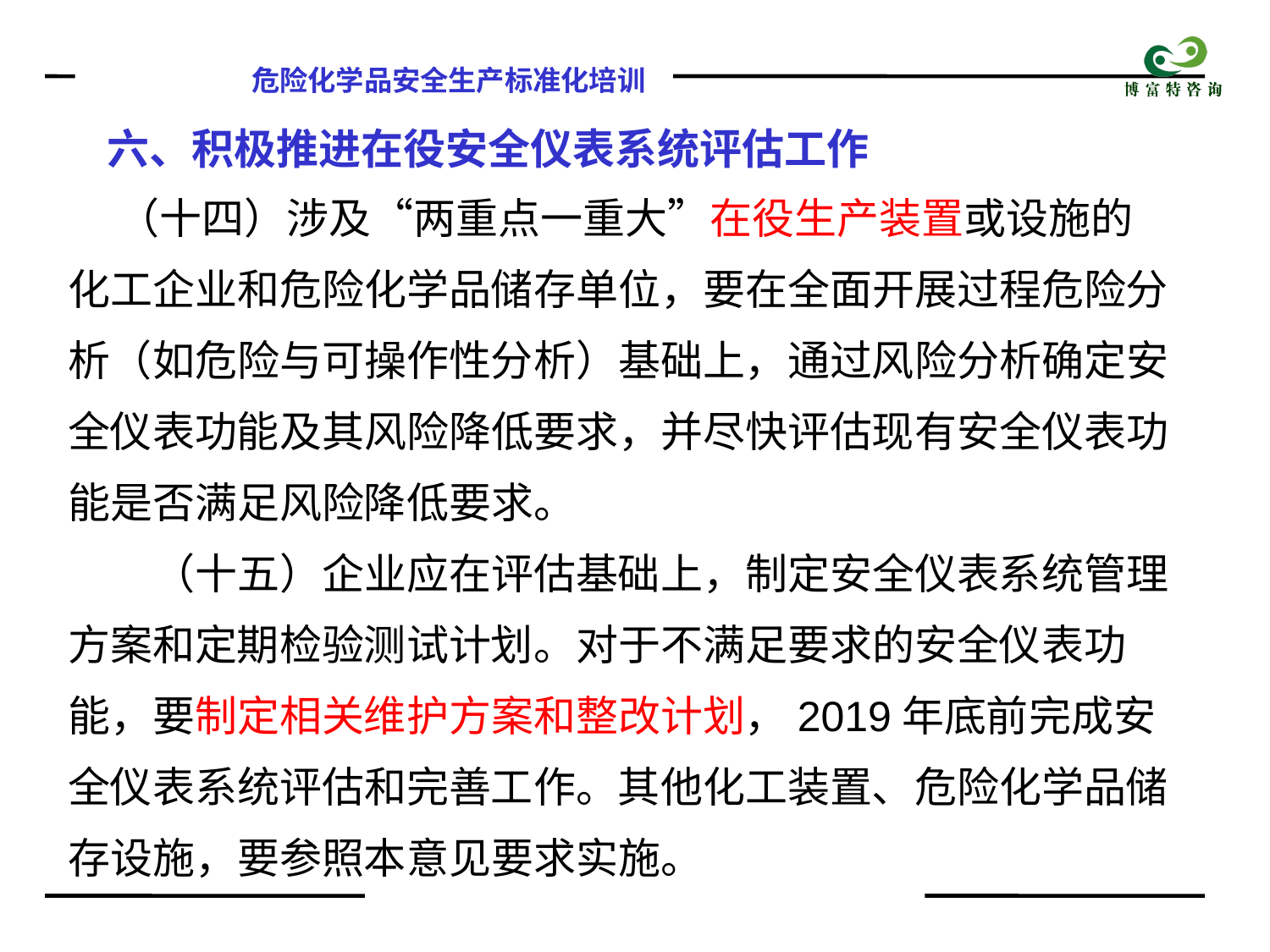

六、积极推进在役安全仪表系统评估工作
　　（十四）涉及“两重点一重大”在役生产装置或设施的化工企业和危险化学品储存单位，要在全面开展过程危险分析（如危险与可操作性分析）基础上，通过风险分析确定安全仪表功能及其风险降低要求，并尽快评估现有安全仪表功能是否满足风险降低要求。
　　（十五）企业应在评估基础上，制定安全仪表系统管理方案和定期检验测试计划。对于不满足要求的安全仪表功能，要制定相关维护方案和整改计划，2019年底前完成安全仪表系统评估和完善工作。其他化工装置、危险化学品储存设施，要参照本意见要求实施。